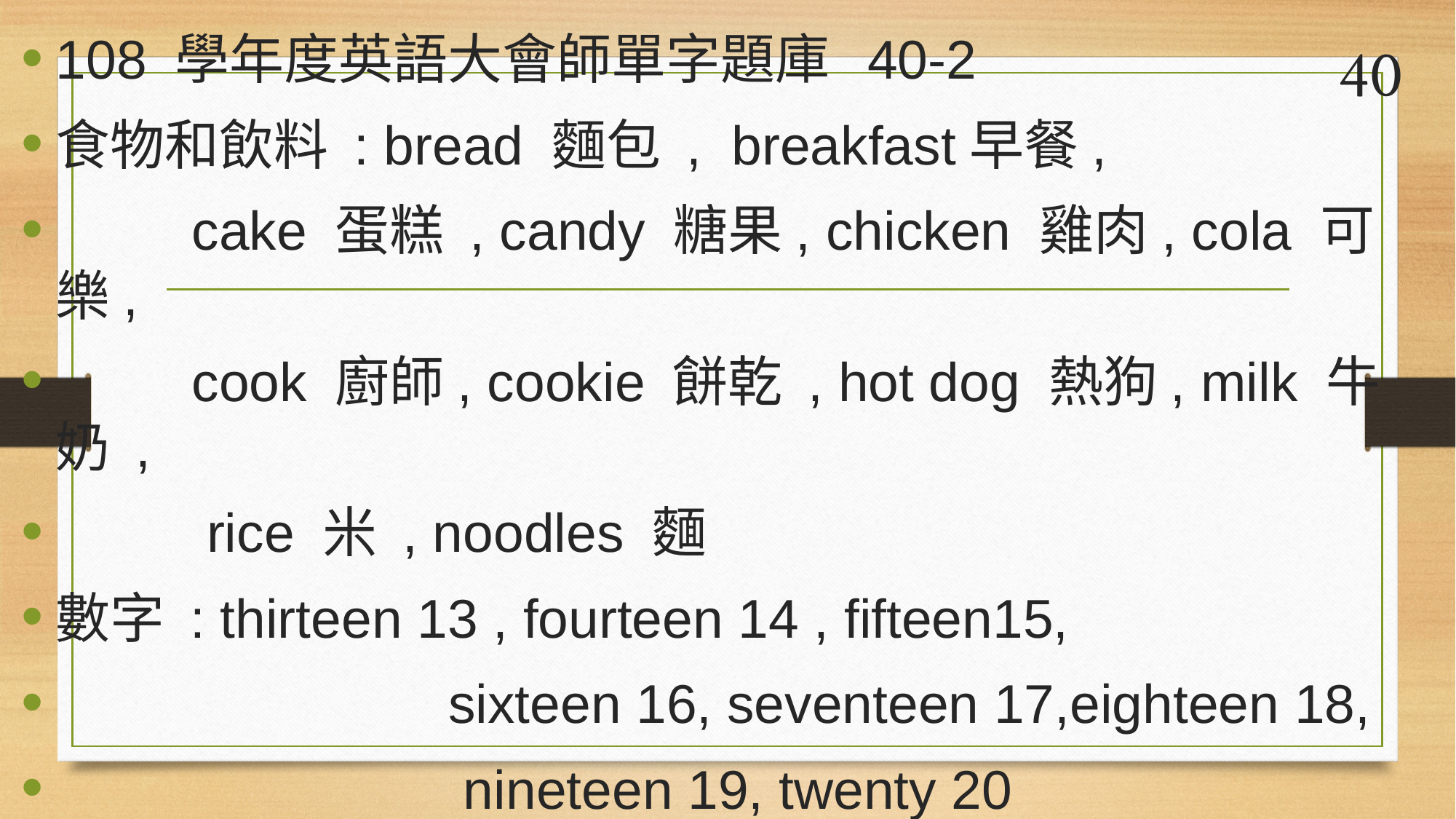

108 學年度英語大會師單字題庫  40-2
食物和飲料 : bread 麵包 ,  breakfast早餐,
         cake 蛋糕 , candy 糖果, chicken 雞肉, cola 可樂,
         cook 廚師, cookie 餅乾 , hot dog 熱狗, milk 牛奶 ,
          rice 米 , noodles 麵
數字 : thirteen 13 , fourteen 14 , fifteen15,
                          sixteen 16, seventeen 17,eighteen 18,
                           nineteen 19, twenty 20
節日:  Easter 復活節, Christmas 聖誕節
# 40